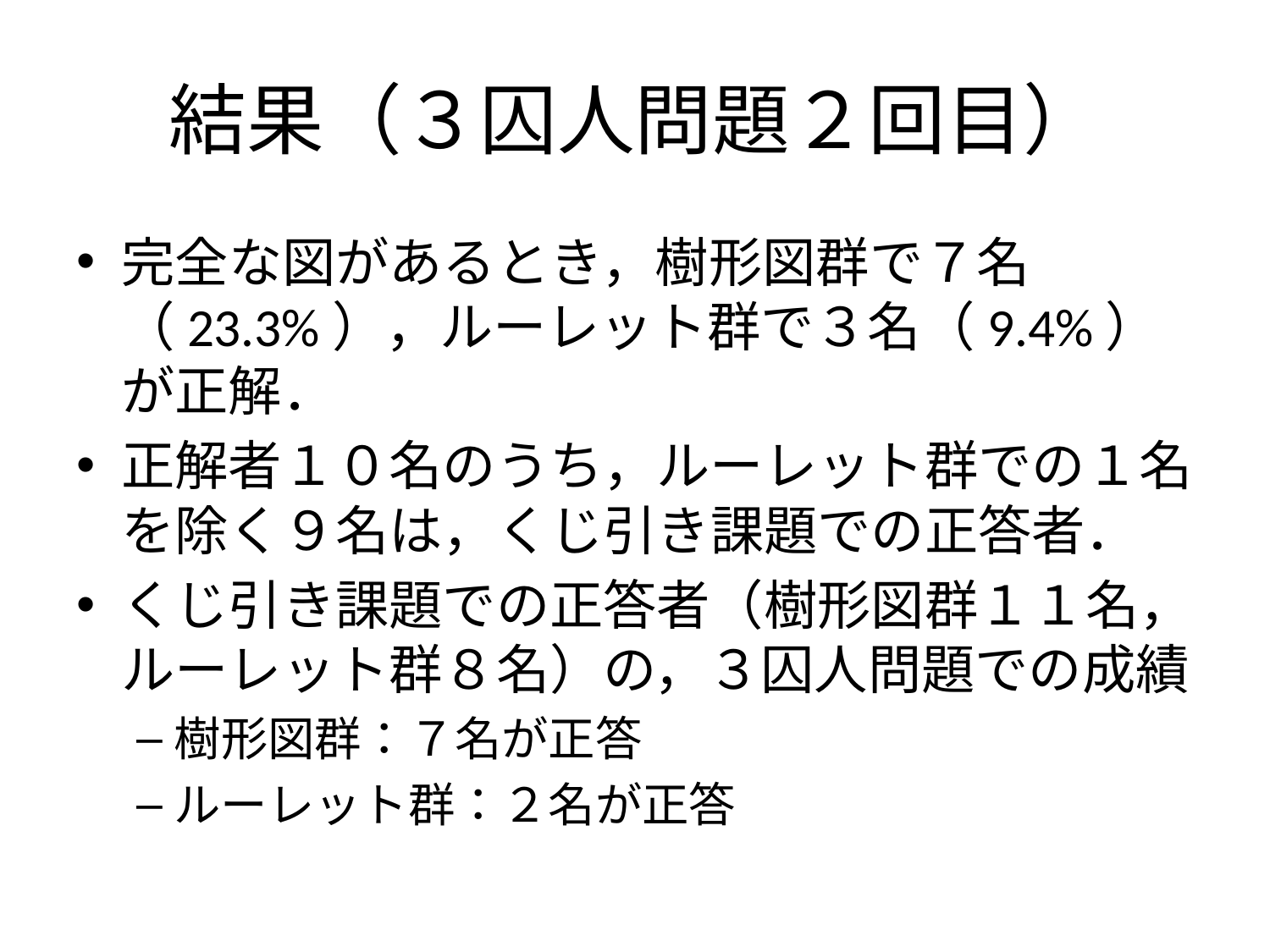

# 結果（３囚人問題２回目）
完全な図があるとき，樹形図群で７名（23.3%），ルーレット群で３名（9.4%）が正解．
正解者１０名のうち，ルーレット群での１名を除く９名は，くじ引き課題での正答者．
くじ引き課題での正答者（樹形図群１１名，ルーレット群８名）の，３囚人問題での成績
樹形図群：７名が正答
ルーレット群：２名が正答